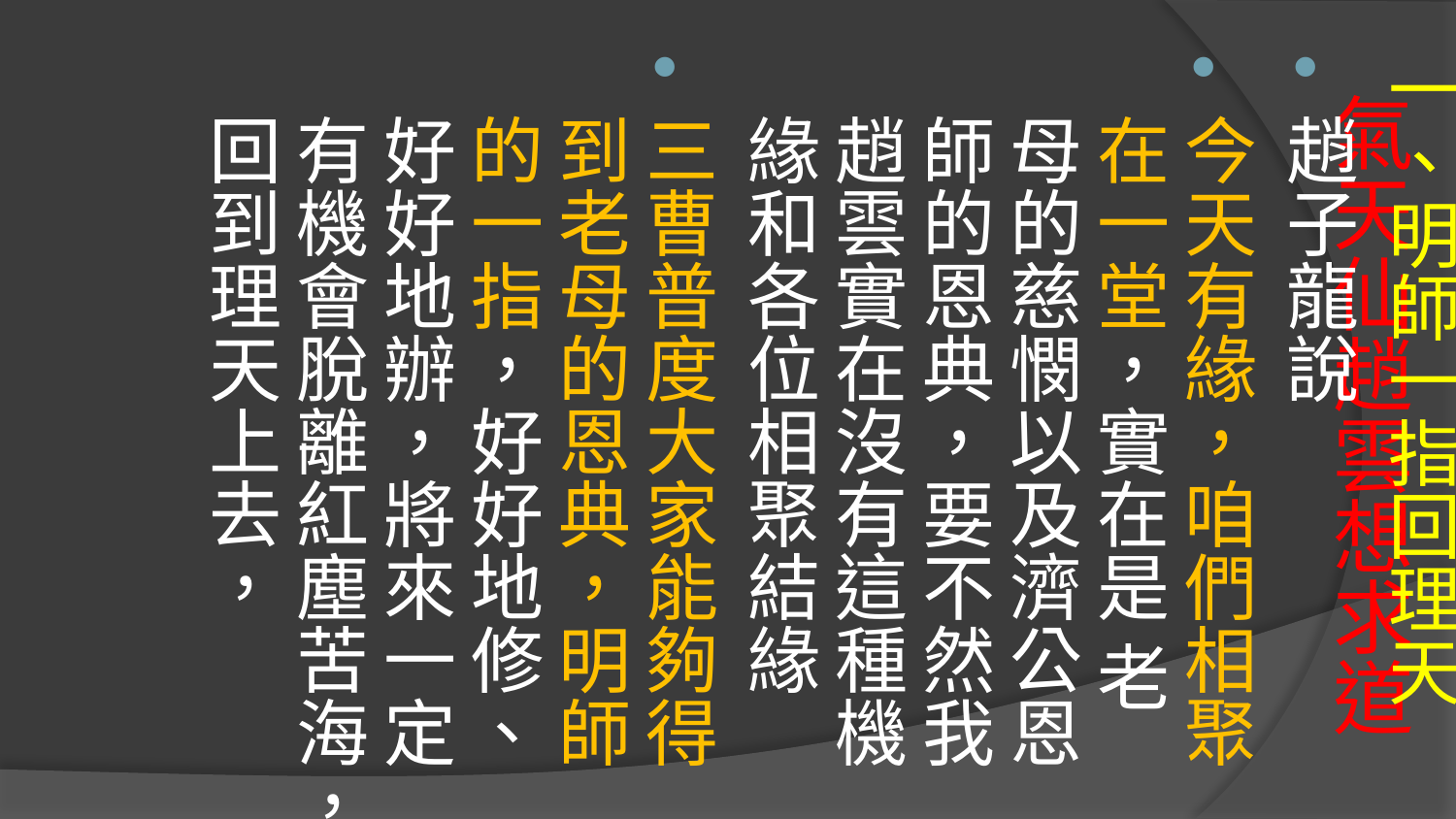

一、明師一指回理天
趙子龍說
今天有緣，咱們相聚在一堂，實在是 老母的慈憫以及濟公恩師的恩典，要不然我趙雲實在沒有這種機緣和各位相聚結緣
三曹普度大家能夠得到老母的恩典，明師的一指，好好地修、好好地辦，將來一定有機會脫離紅塵苦海，回到理天上去，
# 氣天仙趙雲想求道